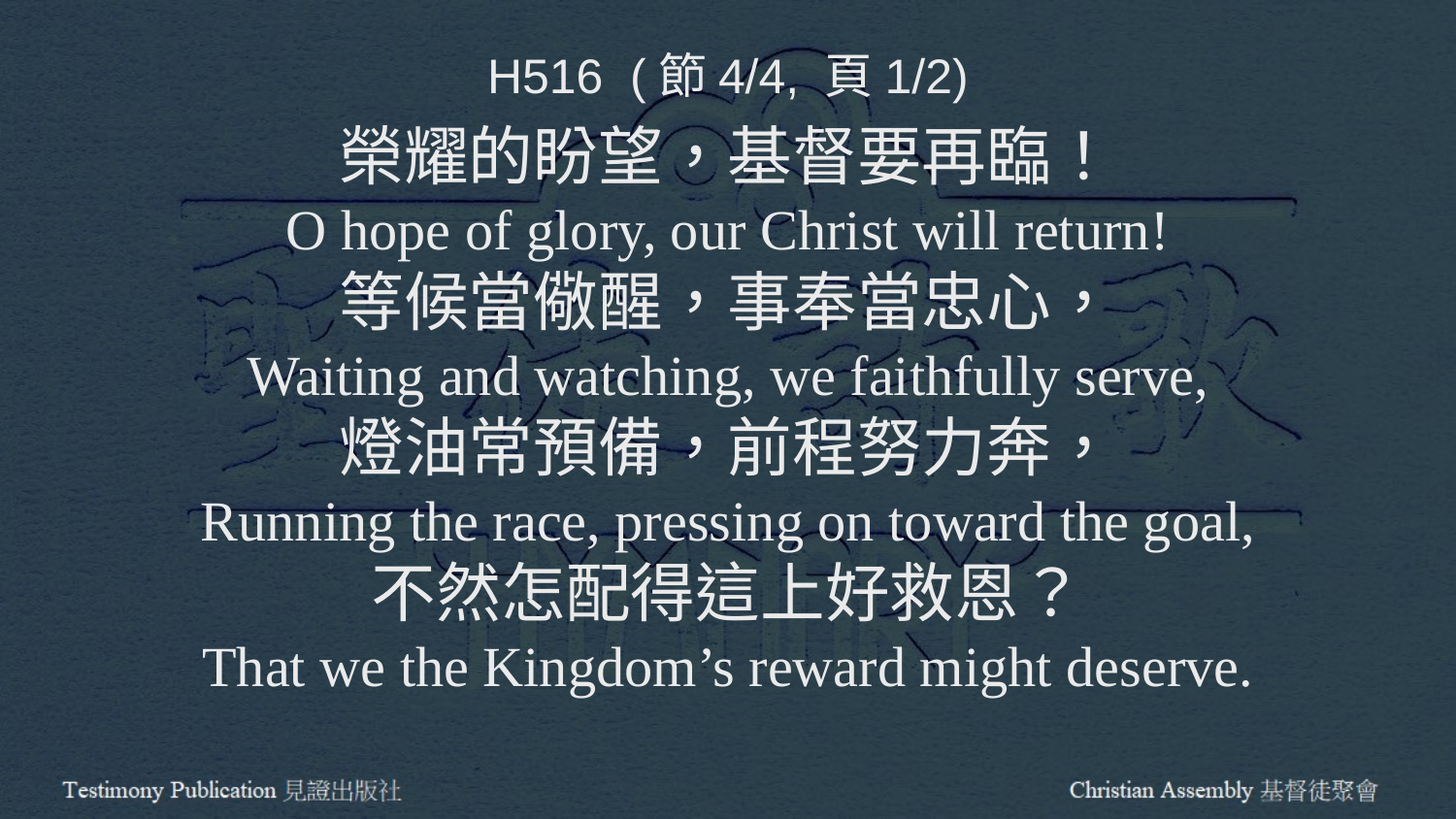

H516  (節4/4, 頁1/2)
榮耀的盼望，基督要再臨！
O hope of glory, our Christ will return!
等候當儆醒，事奉當忠心，
Waiting and watching, we faithfully serve,
燈油常預備，前程努力奔，
Running the race, pressing on toward the goal,
不然怎配得這上好救恩？
That we the Kingdom’s reward might deserve.